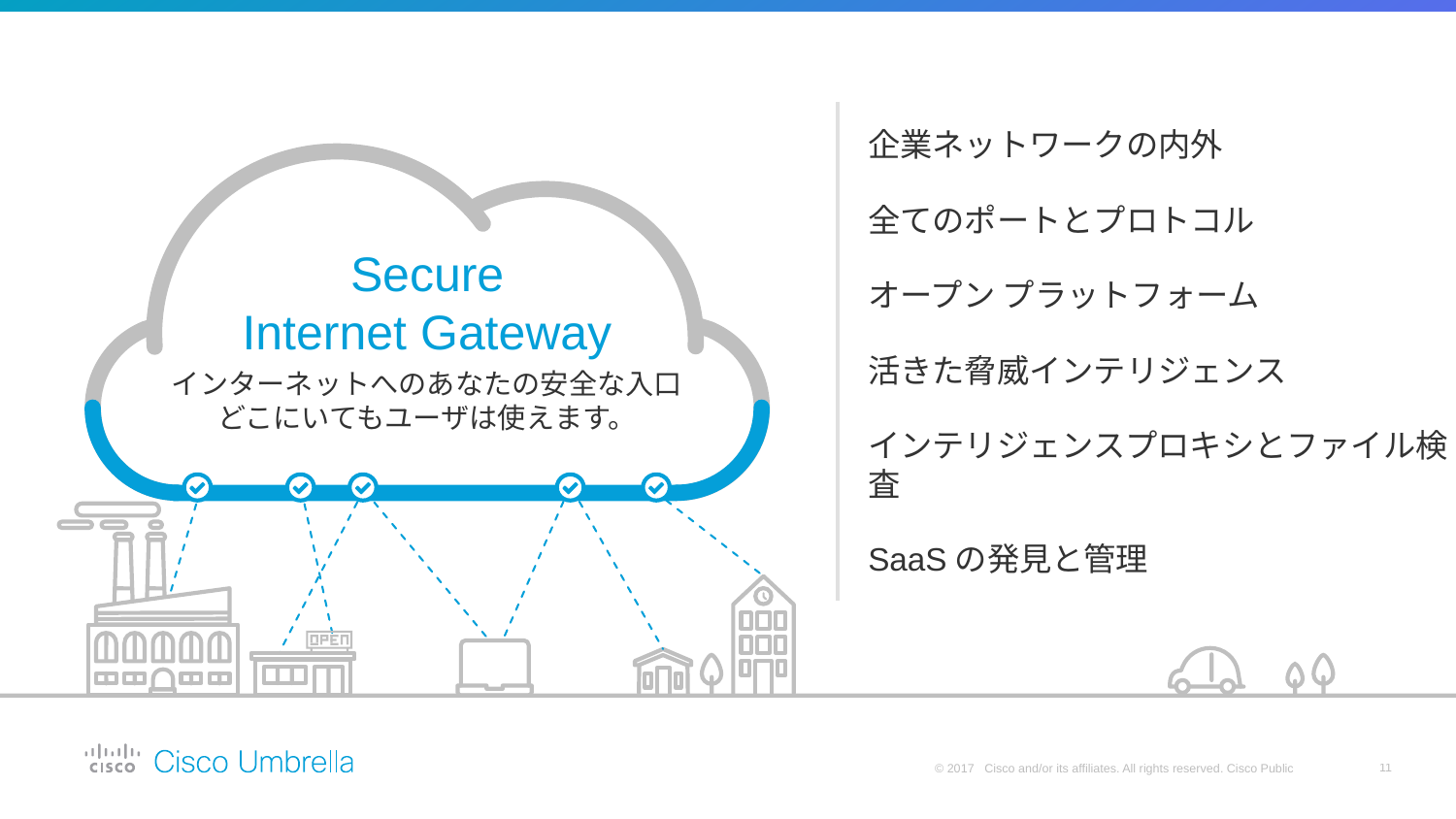

企業ネットワークの内外
全てのポートとプロトコル
オープン プラットフォーム
活きた脅威インテリジェンス
インテリジェンスプロキシとファイル検査
SaaSの発見と管理

Secure
Internet Gateway
インターネットへのあなたの安全な入口
どこにいてもユーザは使えます。